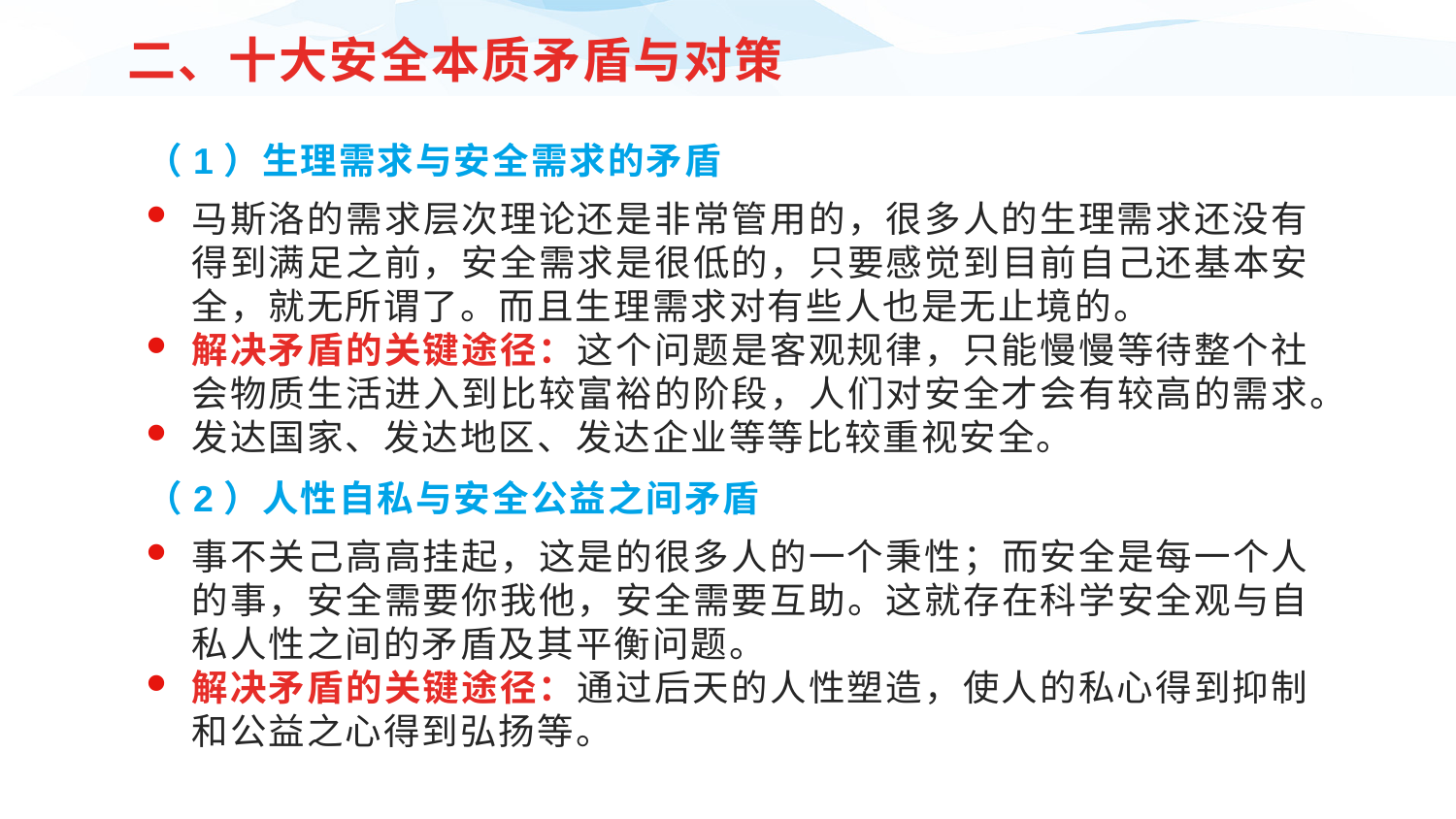

二、十大安全本质矛盾与对策
（1）生理需求与安全需求的矛盾
马斯洛的需求层次理论还是非常管用的，很多人的生理需求还没有得到满足之前，安全需求是很低的，只要感觉到目前自己还基本安全，就无所谓了。而且生理需求对有些人也是无止境的。
解决矛盾的关键途径：这个问题是客观规律，只能慢慢等待整个社会物质生活进入到比较富裕的阶段，人们对安全才会有较高的需求。
发达国家、发达地区、发达企业等等比较重视安全。
（2）人性自私与安全公益之间矛盾
事不关己高高挂起，这是的很多人的一个秉性；而安全是每一个人的事，安全需要你我他，安全需要互助。这就存在科学安全观与自私人性之间的矛盾及其平衡问题。
解决矛盾的关键途径：通过后天的人性塑造，使人的私心得到抑制和公益之心得到弘扬等。